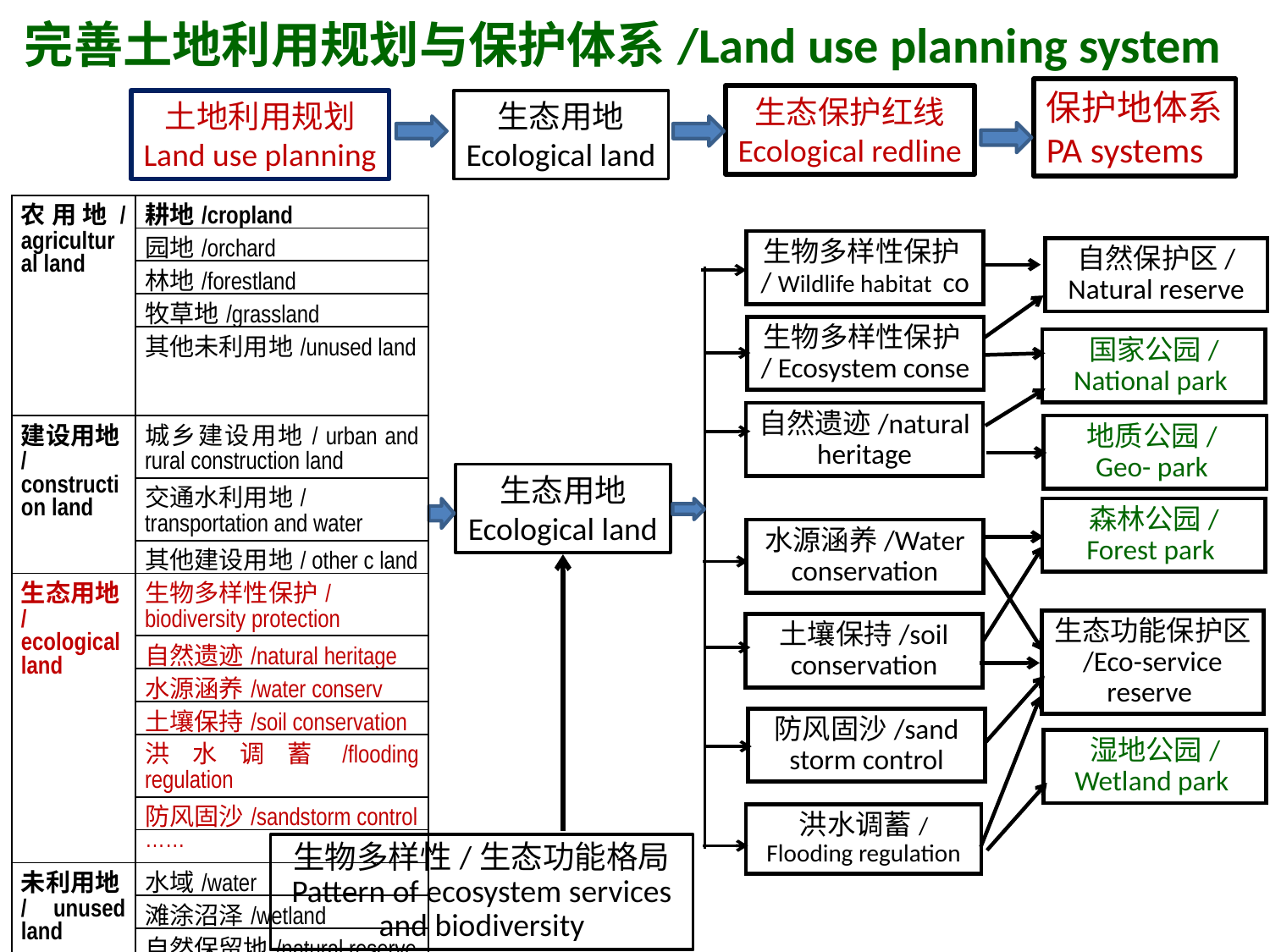

完善土地利用规划与保护体系/Land use planning system
保护地体系
PA systems
生态保护红线
Ecological redline
土地利用规划
Land use planning
生态用地
Ecological land

| 农用地/ agricultural land | 耕地/cropland |
| --- | --- |
|  | 园地/orchard |
|  | 林地/forestland |
|  | 牧草地/grassland |
|  | 其他未利用地/unused land |
| 建设用地/ construction land | 城乡建设用地/ urban and rural construction land |
|  | 交通水利用地/transportation and water |
|  | 其他建设用地/ other c land |
| 生态用地/ ecological land | 生物多样性保护/biodiversity protection |
|  | 自然遗迹/natural heritage |
|  | 水源涵养/water conserv |
|  | 土壤保持/soil conservation |
|  | 洪水调蓄/flooding regulation |
|  | 防风固沙/sandstorm control |
|  | …… |
| 未利用地/ unused land | 水域/water |
|  | 滩涂沼泽/wetland |
|  | 自然保留地/natural reserve |
生物多样性保护/ Wildlife habitat  co
自然保护区/ Natural reserve
生物多样性保护/ Ecosystem conse
国家公园/ National park
自然遗迹/natural heritage
地质公园/
Geo- park
生态用地
Ecological land

森林公园/ Forest park
水源涵养/Water conservation
生态功能保护区/Eco-service reserve
土壤保持/soil conservation
防风固沙/sand storm control
湿地公园/ Wetland park
洪水调蓄/ Flooding regulation
生物多样性/生态功能格局
Pattern of ecosystem services and biodiversity